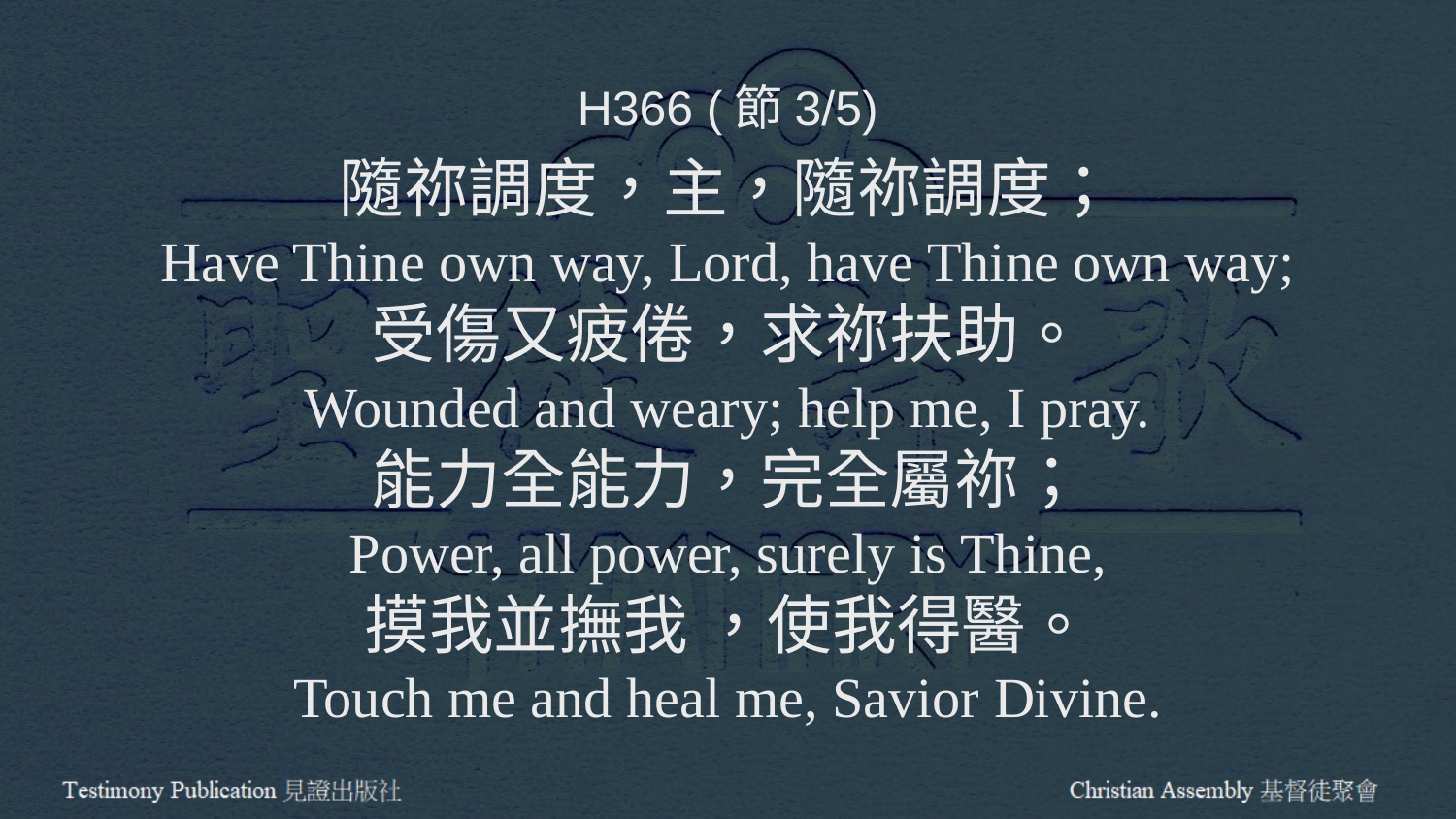

H366 (節3/5)
隨祢調度，主，隨祢調度；
Have Thine own way, Lord, have Thine own way;
受傷又疲倦，求祢扶助。
Wounded and weary; help me, I pray.
能力全能力，完全屬祢；
Power, all power, surely is Thine,
摸我並撫我 ，使我得醫。
Touch me and heal me, Savior Divine.